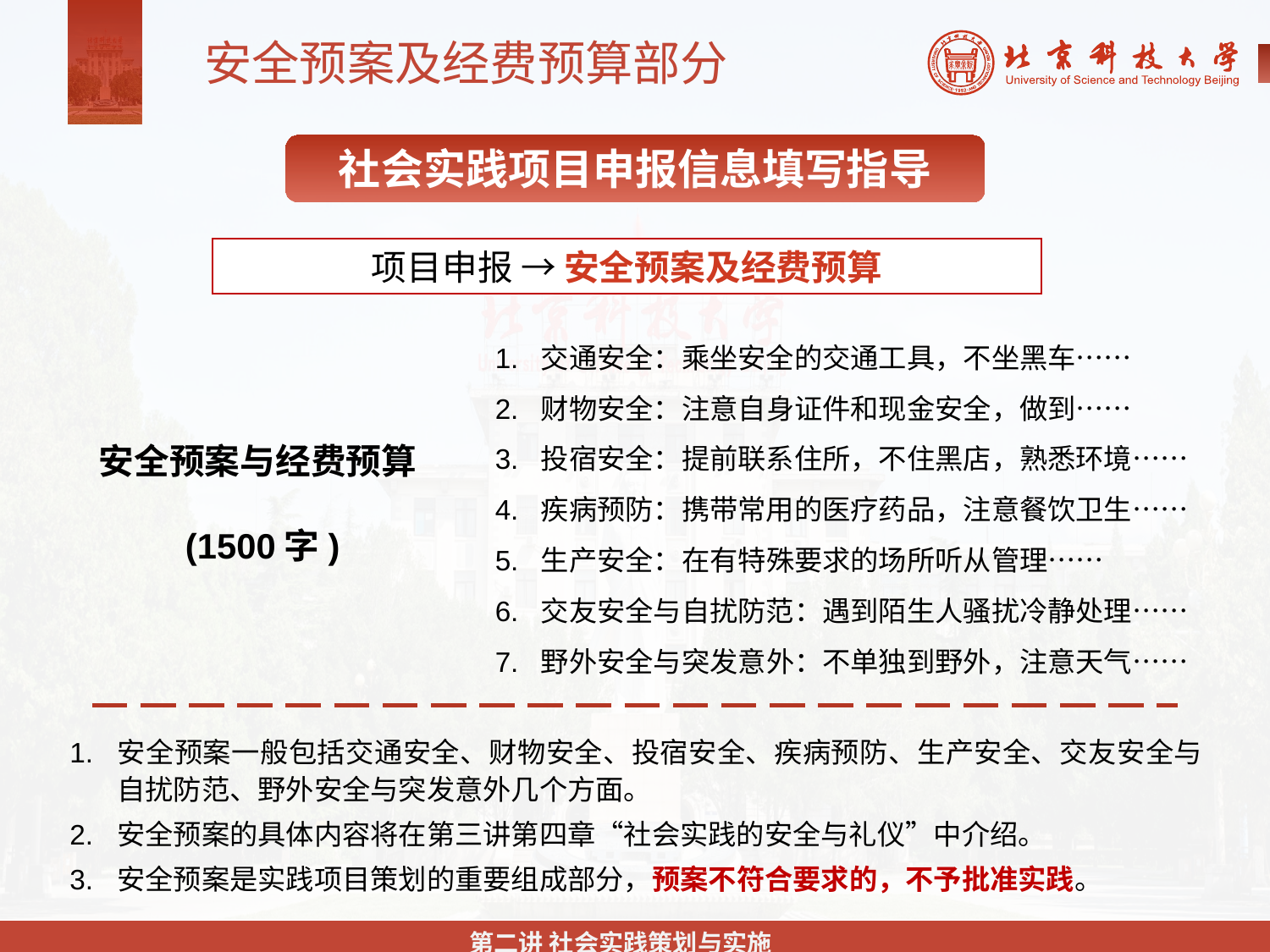

安全预案及经费预算部分
社会实践项目申报信息填写指导
项目申报 → 安全预案及经费预算
1.  交通安全：乘坐安全的交通工具，不坐黑车……
2.  财物安全：注意自身证件和现金安全，做到……
3.  投宿安全：提前联系住所，不住黑店，熟悉环境……
4.  疾病预防：携带常用的医疗药品，注意餐饮卫生……
5.  生产安全：在有特殊要求的场所听从管理……
6.  交友安全与自扰防范：遇到陌生人骚扰冷静处理……
7.  野外安全与突发意外：不单独到野外，注意天气……
安全预案与经费预算
 (1500字)
安全预案一般包括交通安全、财物安全、投宿安全、疾病预防、生产安全、交友安全与自扰防范、野外安全与突发意外几个方面。
安全预案的具体内容将在第三讲第四章“社会实践的安全与礼仪”中介绍。
安全预案是实践项目策划的重要组成部分，预案不符合要求的，不予批准实践。